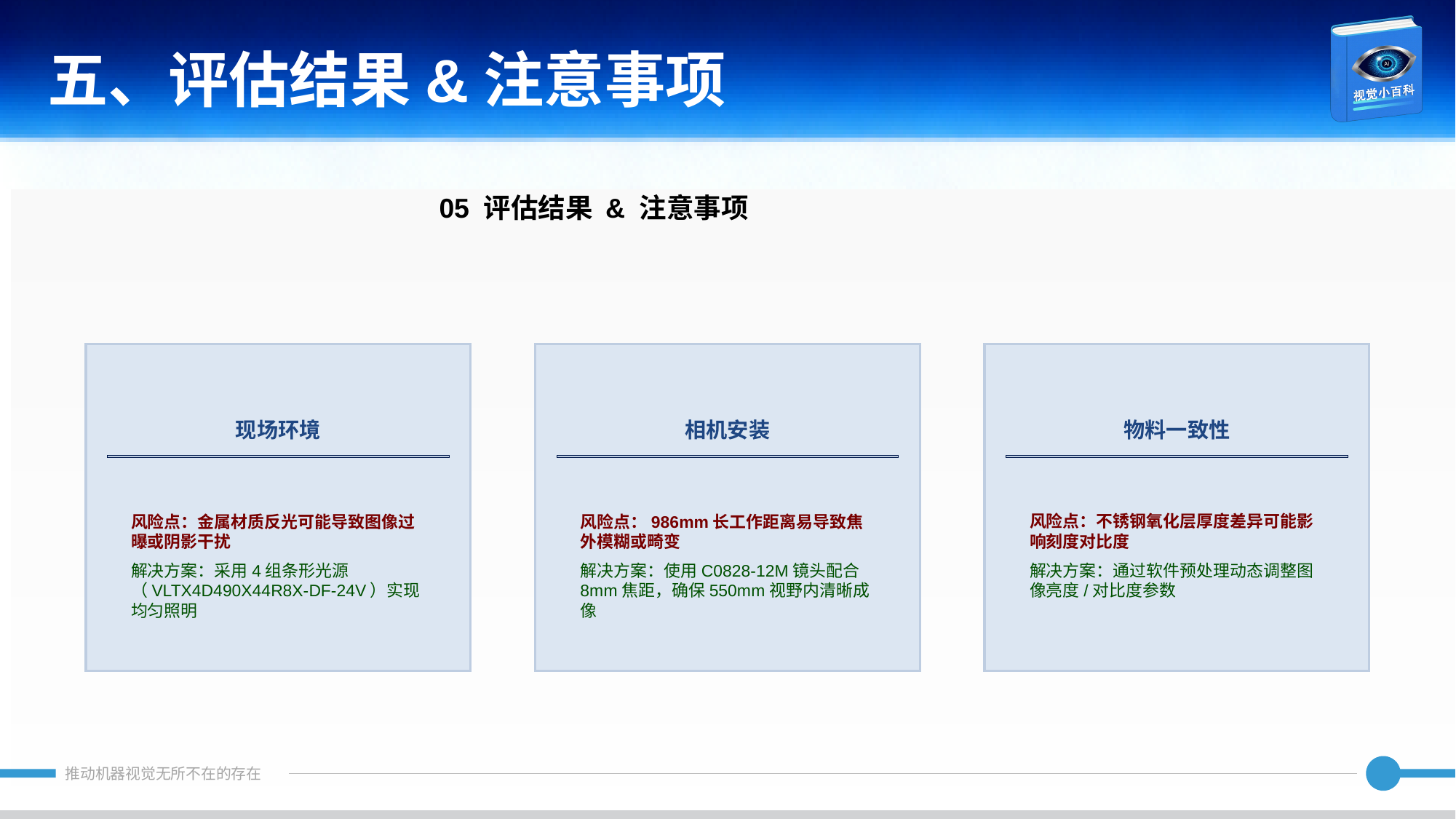

五、评估结果&注意事项

05 评估结果 & 注意事项

现场环境

相机安装

物料一致性

风险点：金属材质反光可能导致图像过曝或阴影干扰
解决方案：采用4组条形光源（VLTX4D490X44R8X-DF-24V）实现均匀照明

风险点：986mm长工作距离易导致焦外模糊或畸变
解决方案：使用C0828-12M镜头配合8mm焦距，确保550mm视野内清晰成像

风险点：不锈钢氧化层厚度差异可能影响刻度对比度
解决方案：通过软件预处理动态调整图像亮度/对比度参数
10